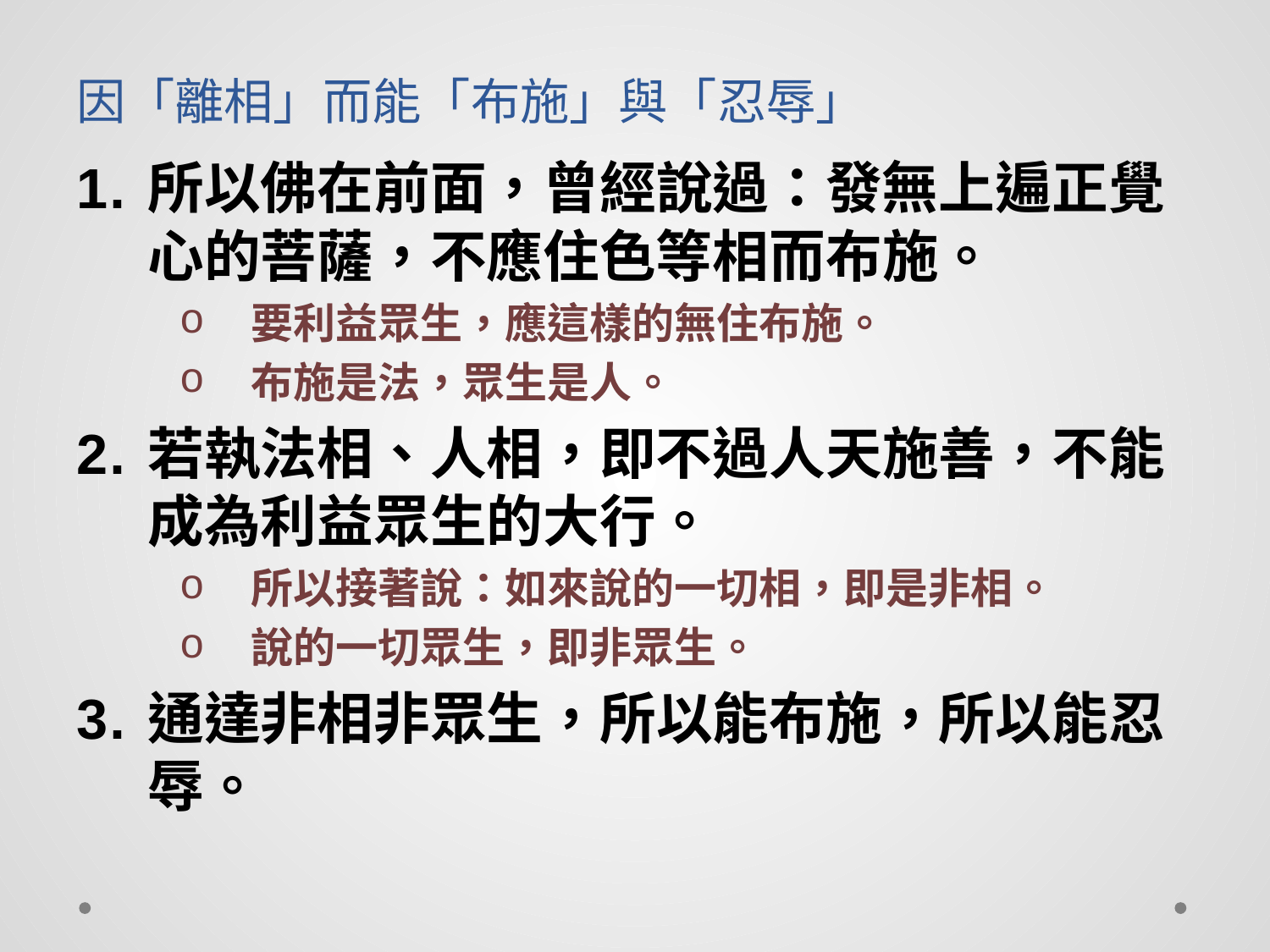

# 因「離相」而能「布施」與「忍辱」
所以佛在前面，曾經說過：發無上遍正覺心的菩薩，不應住色等相而布施。
要利益眾生，應這樣的無住布施。
布施是法，眾生是人。
若執法相、人相，即不過人天施善，不能成為利益眾生的大行。
所以接著說：如來說的一切相，即是非相。
說的一切眾生，即非眾生。
通達非相非眾生，所以能布施，所以能忍辱。